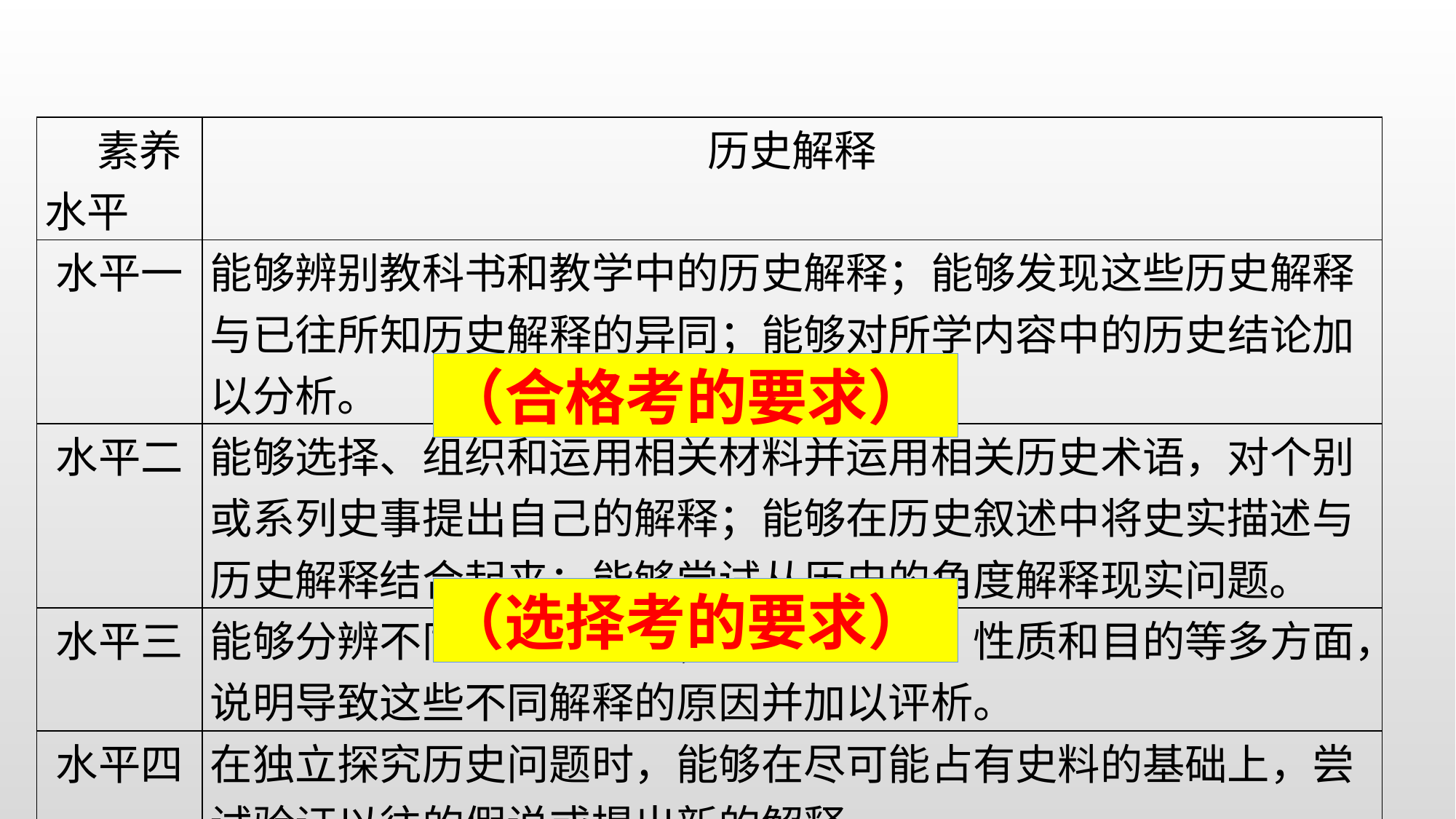

| 素养 水平 | 历史解释 |
| --- | --- |
| 水平一 | 能够辨别教科书和教学中的历史解释；能够发现这些历史解释与已往所知历史解释的异同；能够对所学内容中的历史结论加以分析。 |
| 水平二 | 能够选择、组织和运用相关材料并运用相关历史术语，对个别或系列史事提出自己的解释；能够在历史叙述中将史实描述与历史解释结合起来；能够尝试从历史的角度解释现实问题。 |
| 水平三 | 能够分辨不同的历史解释；尝试从来源、性质和目的等多方面，说明导致这些不同解释的原因并加以评析。 |
| 水平四 | 在独立探究历史问题时，能够在尽可能占有史料的基础上，尝试验证以往的假说或提出新的解释。 |
（合格考的要求）
（选择考的要求）